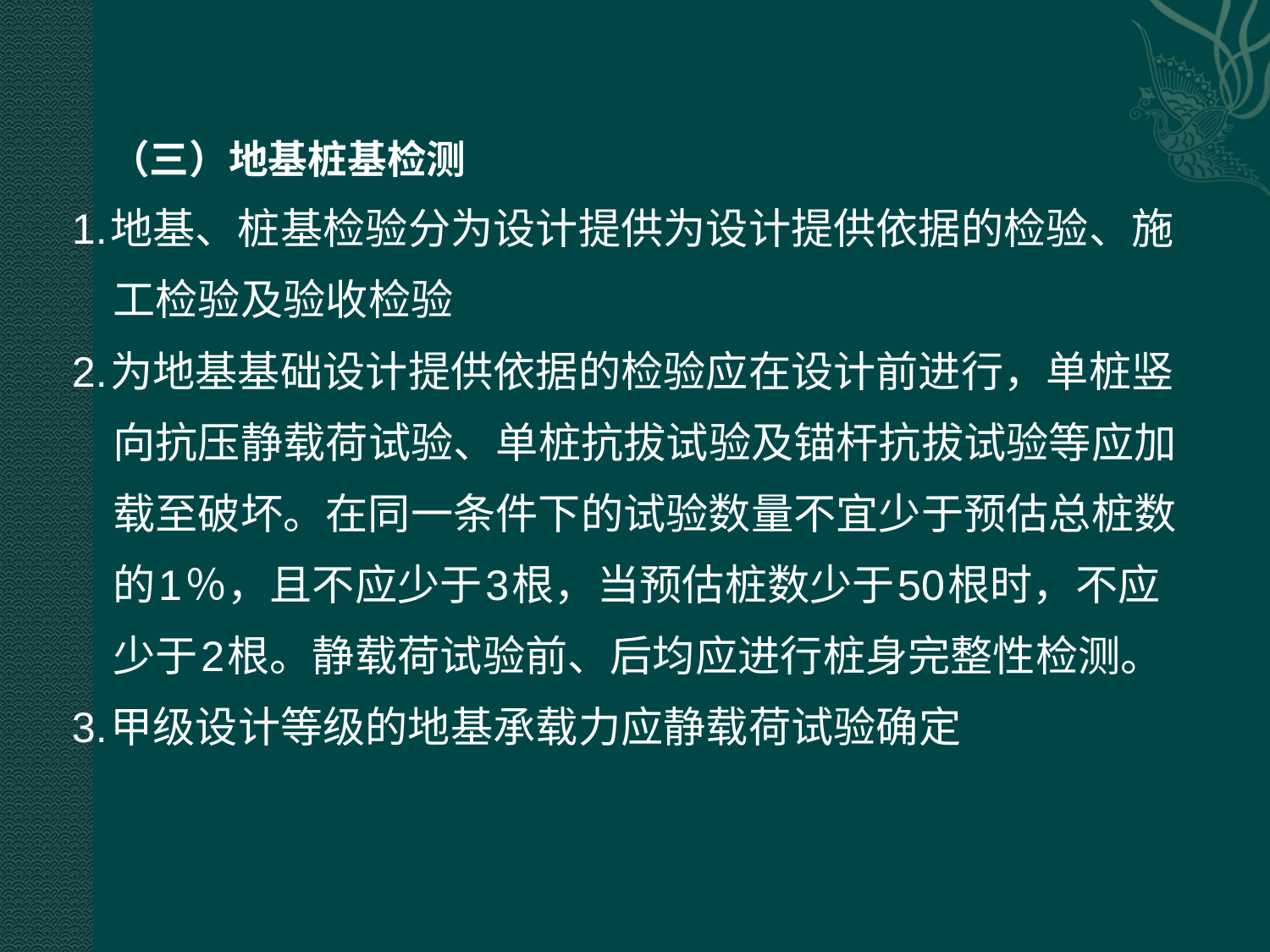

（三）地基桩基检测
1.地基、桩基检验分为设计提供为设计提供依据的检验、施工检验及验收检验
2.为地基基础设计提供依据的检验应在设计前进行，单桩竖向抗压静载荷试验、单桩抗拔试验及锚杆抗拔试验等应加载至破坏。在同一条件下的试验数量不宜少于预估总桩数的1％，且不应少于3根，当预估桩数少于50根时，不应少于2根。静载荷试验前、后均应进行桩身完整性检测。
3.甲级设计等级的地基承载力应静载荷试验确定